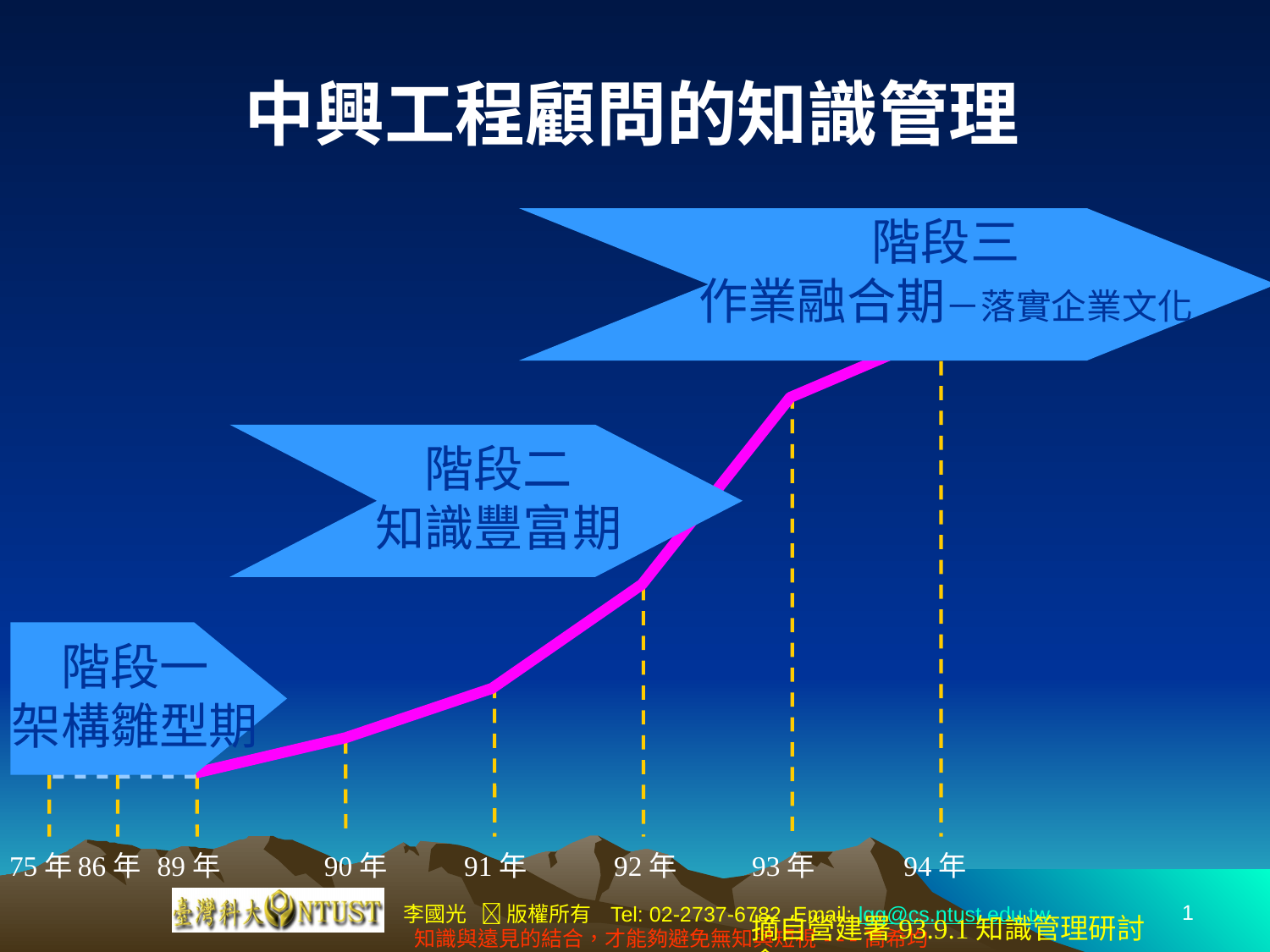

中興工程顧問的知識管理
階段三
作業融合期－落實企業文化

階段二
知識豐富期

階段一
架構雛型期

75年
86年
89年
90年
91年
92年
93年
94年
1
摘自營建署93.9.1知識管理研討會